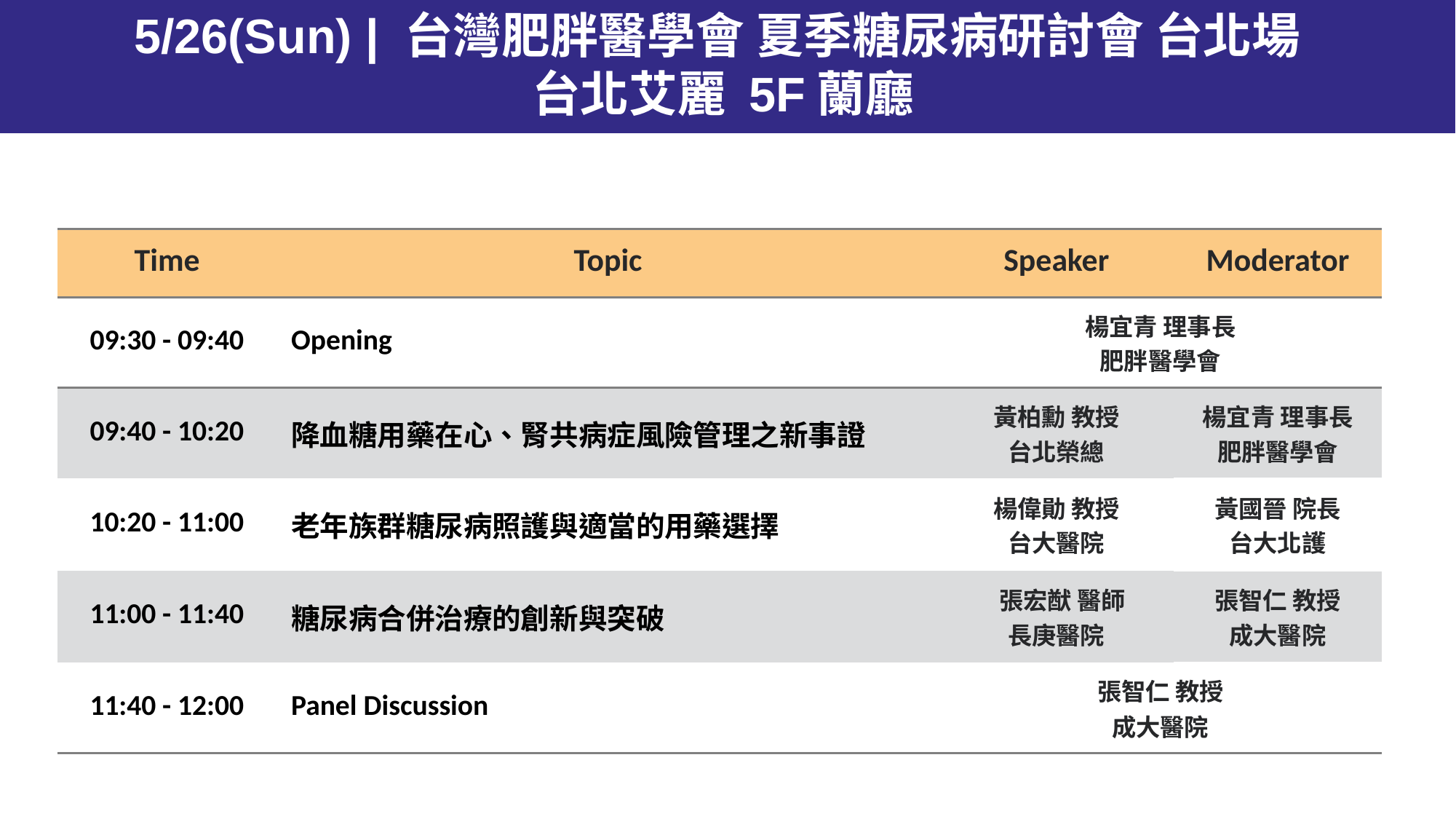

5/26(Sun) | 台灣肥胖醫學會 夏季糖尿病研討會 台北場
台北艾麗 5F蘭廳
| Time | Topic | Speaker | Moderator |
| --- | --- | --- | --- |
| 09:30 - 09:40 | Opening | 楊宜青 理事長 肥胖醫學會 |  |
| 09:40 - 10:20 | 降血糖用藥在心、腎共病症風險管理之新事證 | 黃柏勳 教授 台北榮總 | 楊宜青 理事長 肥胖醫學會 |
| 10:20 - 11:00 | 老年族群糖尿病照護與適當的用藥選擇 | 楊偉勛 教授 台大醫院 | 黃國晉 院長 台大北護 |
| 11:00 - 11:40 | 糖尿病合併治療的創新與突破 | 張宏猷 醫師 長庚醫院 | 張智仁 教授 成大醫院 |
| 11:40 - 12:00 | Panel Discussion | 張智仁 教授 成大醫院 |  |